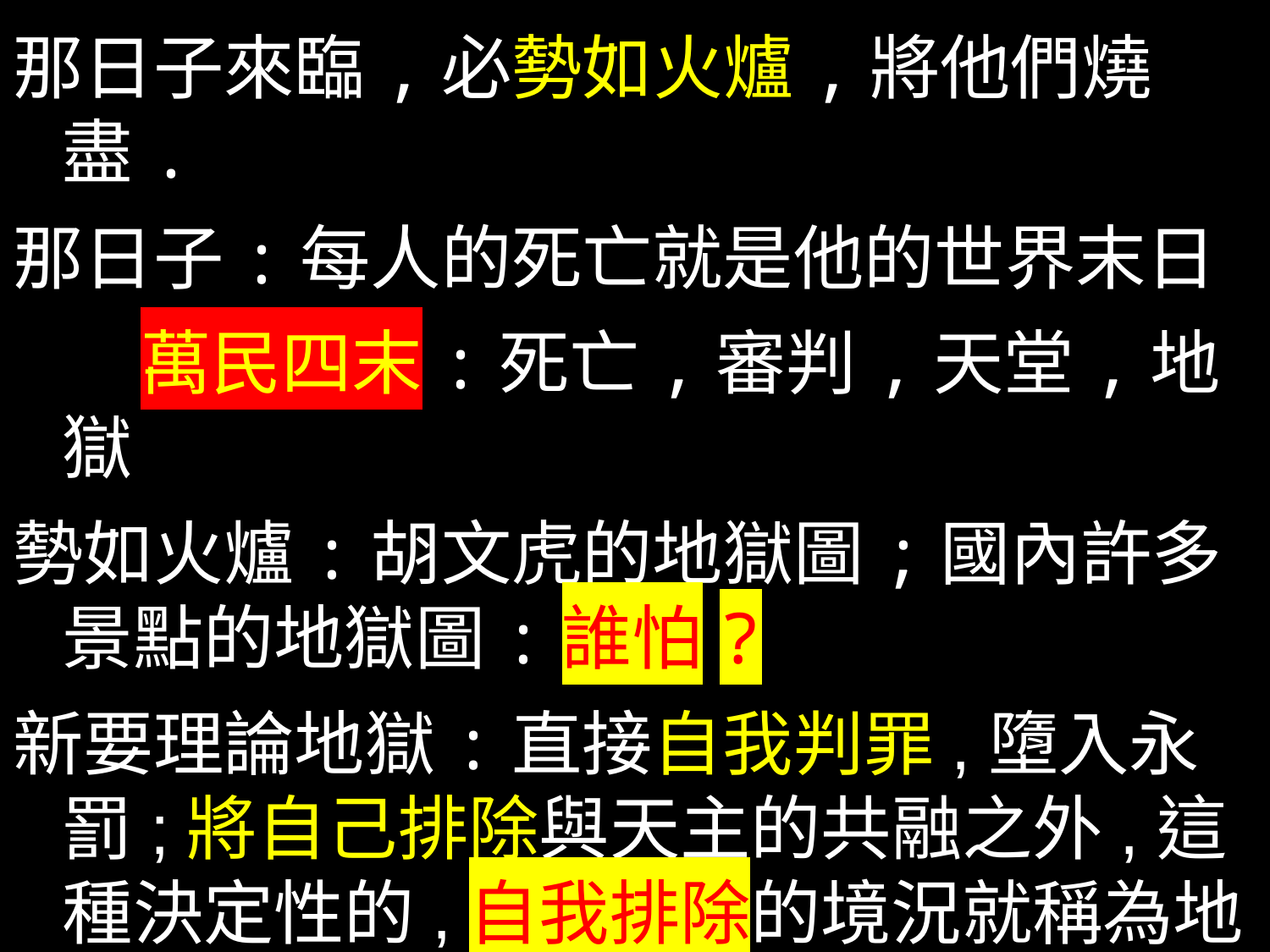

那日子來臨,必勢如火爐,將他們燒盡.
那日子:每人的死亡就是他的世界末日
       萬民四末:死亡,審判,天堂,地獄
勢如火爐:胡文虎的地獄圖;國內許多景點的地獄圖:誰怕?
新要理論地獄:直接自我判罪,墮入永罰;將自己排除與天主的共融之外,這種決定性的,自我排除的境況就稱為地獄.
                                                        (天主教教理‧1022) 033)